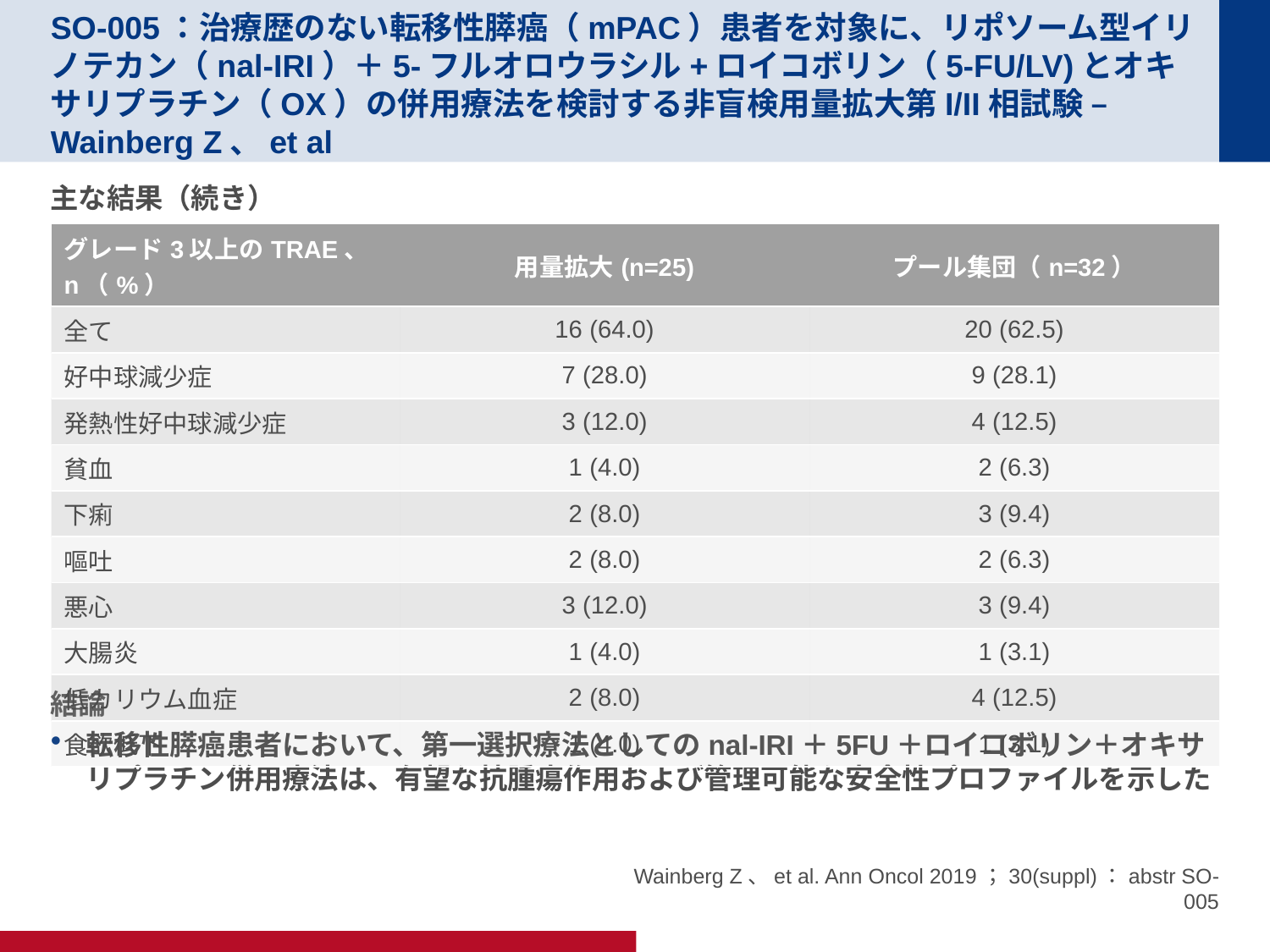

# SO-005：治療歴のない転移性膵癌（mPAC）患者を対象に、リポソーム型イリノテカン（nal-IRI）＋5-フルオロウラシル+ロイコボリン（5-FU/LV)とオキサリプラチン（OX）の併用療法を検討する非盲検用量拡大第I/II相試験 – Wainberg Z、et al
主な結果（続き）
結論
転移性膵癌患者において、第一選択療法としてのnal-IRI＋5FU＋ロイコボリン＋オキサリプラチン併用療法は、有望な抗腫瘍作用および管理可能な安全性プロファイルを示した
| グレード3以上のTRAE、n（%） | 用量拡大(n=25) | プール集団（n=32） |
| --- | --- | --- |
| 全て | 16 (64.0) | 20 (62.5) |
| 好中球減少症 | 7 (28.0) | 9 (28.1) |
| 発熱性好中球減少症 | 3 (12.0) | 4 (12.5) |
| 貧血 | 1 (4.0) | 2 (6.3) |
| 下痢 | 2 (8.0) | 3 (9.4) |
| 嘔吐 | 2 (8.0) | 2 (6.3) |
| 悪心 | 3 (12.0) | 3 (9.4) |
| 大腸炎 | 1 (4.0) | 1 (3.1) |
| 低カリウム血症 | 2 (8.0) | 4 (12.5) |
| 食欲低下 | 1 (4.0) | 1 (3.1) |
Wainberg Z、et al. Ann Oncol 2019；30(suppl)：abstr SO-005